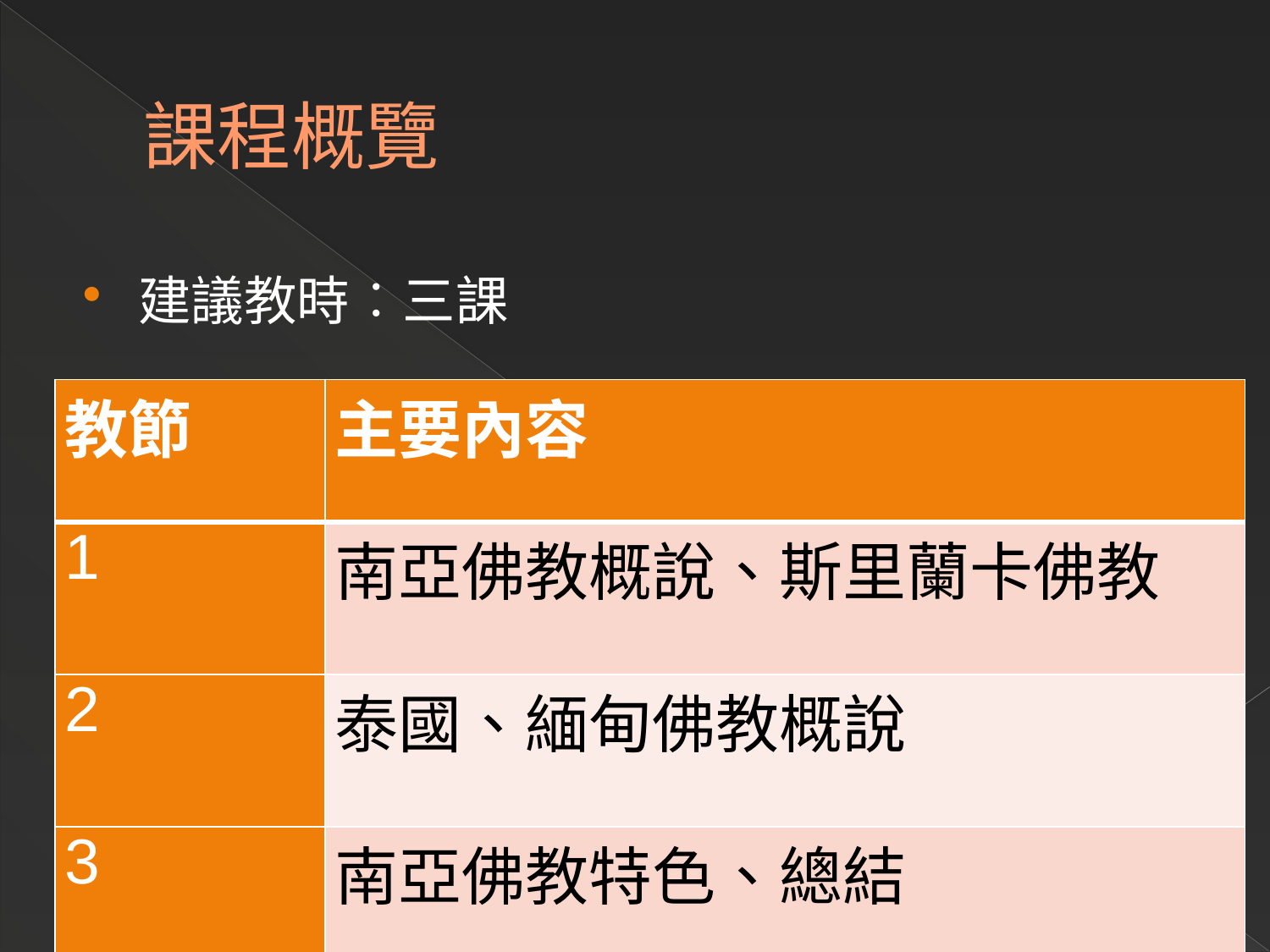

# 課程概覽
建議教時︰三課

| 教節 | 主要內容 |
| --- | --- |
| 1 | 南亞佛教概說、斯里蘭卡佛教 |
| 2 | 泰國、緬甸佛教概說 |
| 3 | 南亞佛教特色、總結 |